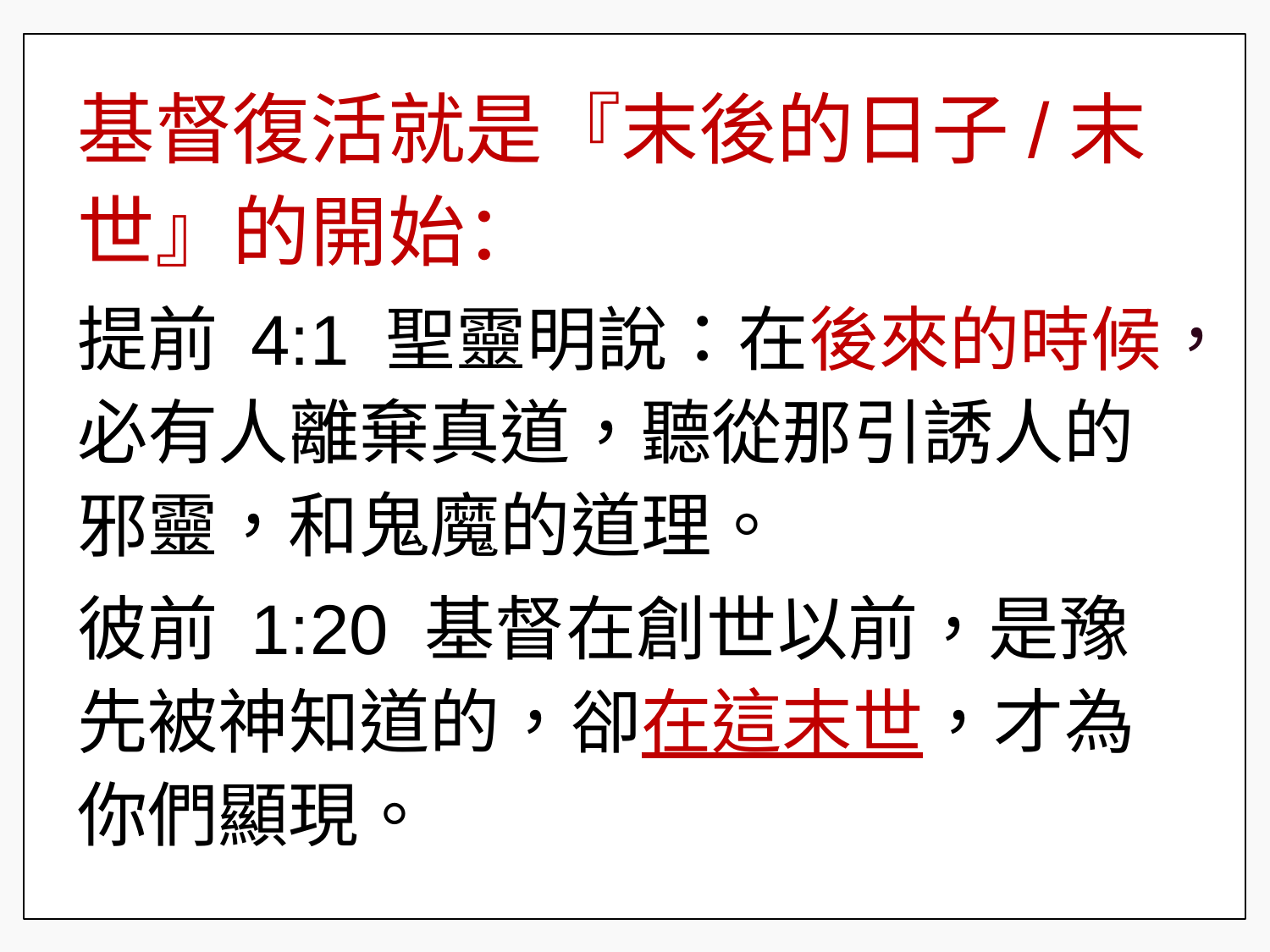

基督復活就是『末後的日子/末世』的開始：
提前 4:1 聖靈明說：在後來的時候，必有人離棄真道，聽從那引誘人的邪靈，和鬼魔的道理。
彼前 1:20 基督在創世以前，是豫先被神知道的，卻在這末世，才為你們顯現。